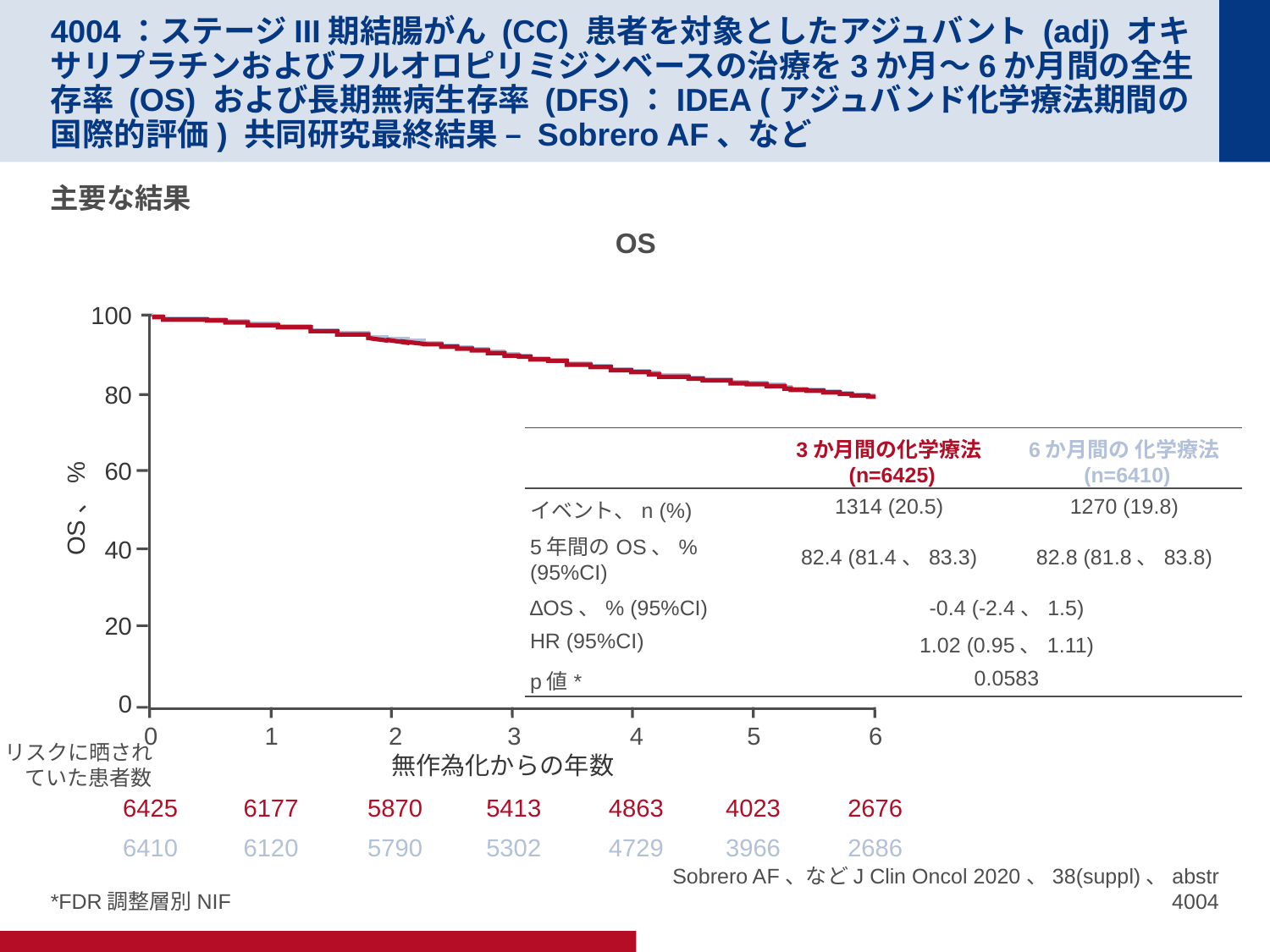

# 4004：ステージIII期結腸がん (CC) 患者を対象としたアジュバント (adj) オキサリプラチンおよびフルオロピリミジンベースの治療を3か月～6か月間の全生存率 (OS) および長期無病生存率 (DFS)：IDEA (アジュバンド化学療法期間の国際的評価) 共同研究最終結果 – Sobrero AF、など
主要な結果

OS
100

80
60
40
20
0
無作為化からの年数

|  | 3か月間の化学療法 (n=6425) | 6か月間の 化学療法 (n=6410) |
| --- | --- | --- |
| イベント、n (%) | 1314 (20.5) | 1270 (19.8) |
| 5年間のOS、% (95%CI) | 82.4 (81.4、83.3) | 82.8 (81.8、83.8) |
| ∆OS、% (95%CI) | -0.4 (-2.4、1.5) |  |
| HR (95%CI) | 1.02 (0.95、1.11) |  |
| p値\* | 0.0583 |  |
OS、%
0
1
2
3
4
5
6
リスクに晒されていた患者数
6425
6177
5870
5413
4863
4023
2676
6410
6120
5790
5302
4729
3966
2686
*FDR調整層別NIF
Sobrero AF、などJ Clin Oncol 2020、38(suppl)、abstr 4004